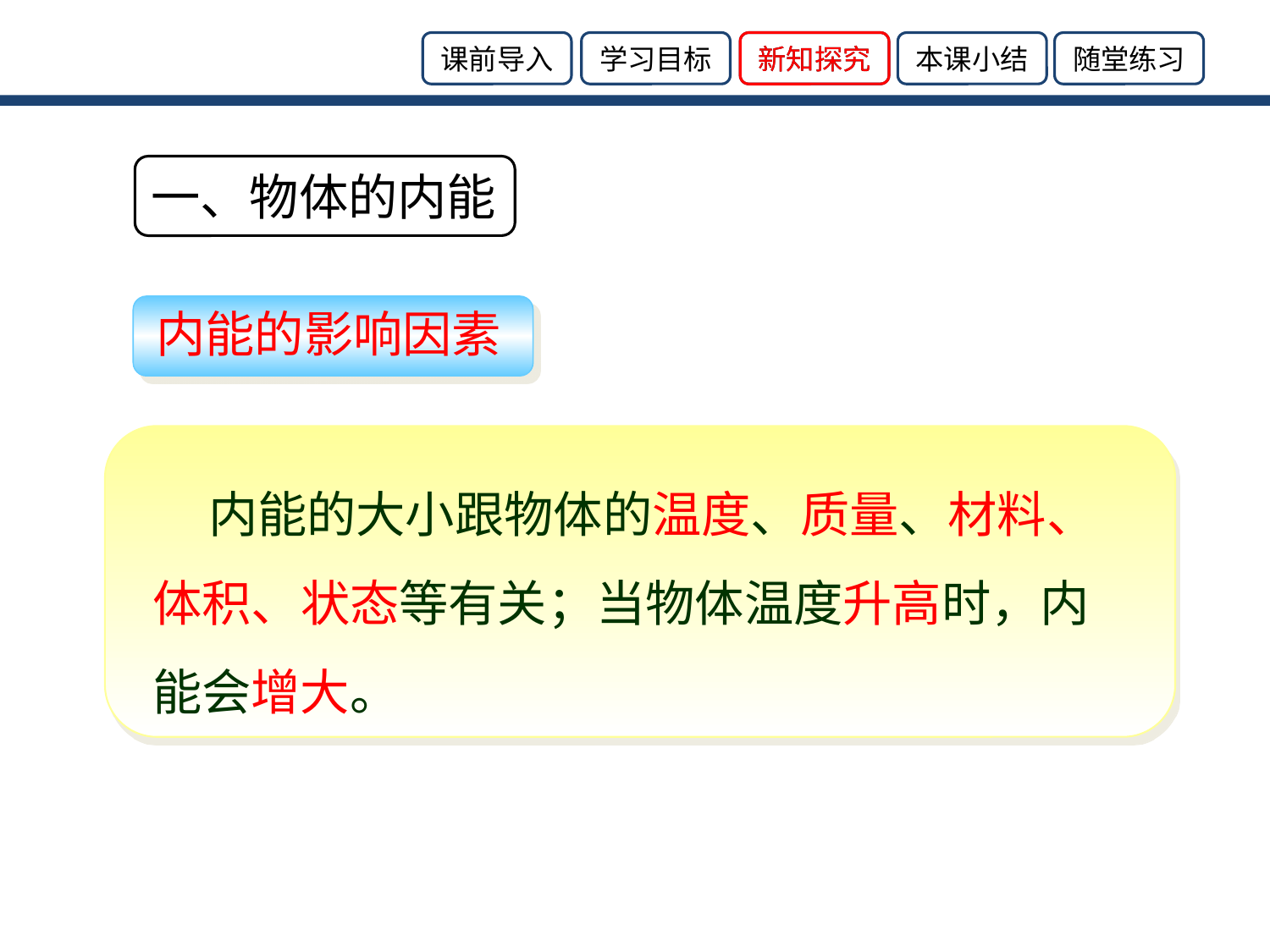

新知探究
一、物体的内能

内能的影响因素

    内能的大小跟物体的温度、质量、材料、体积、状态等有关；当物体温度升高时，内能会增大。